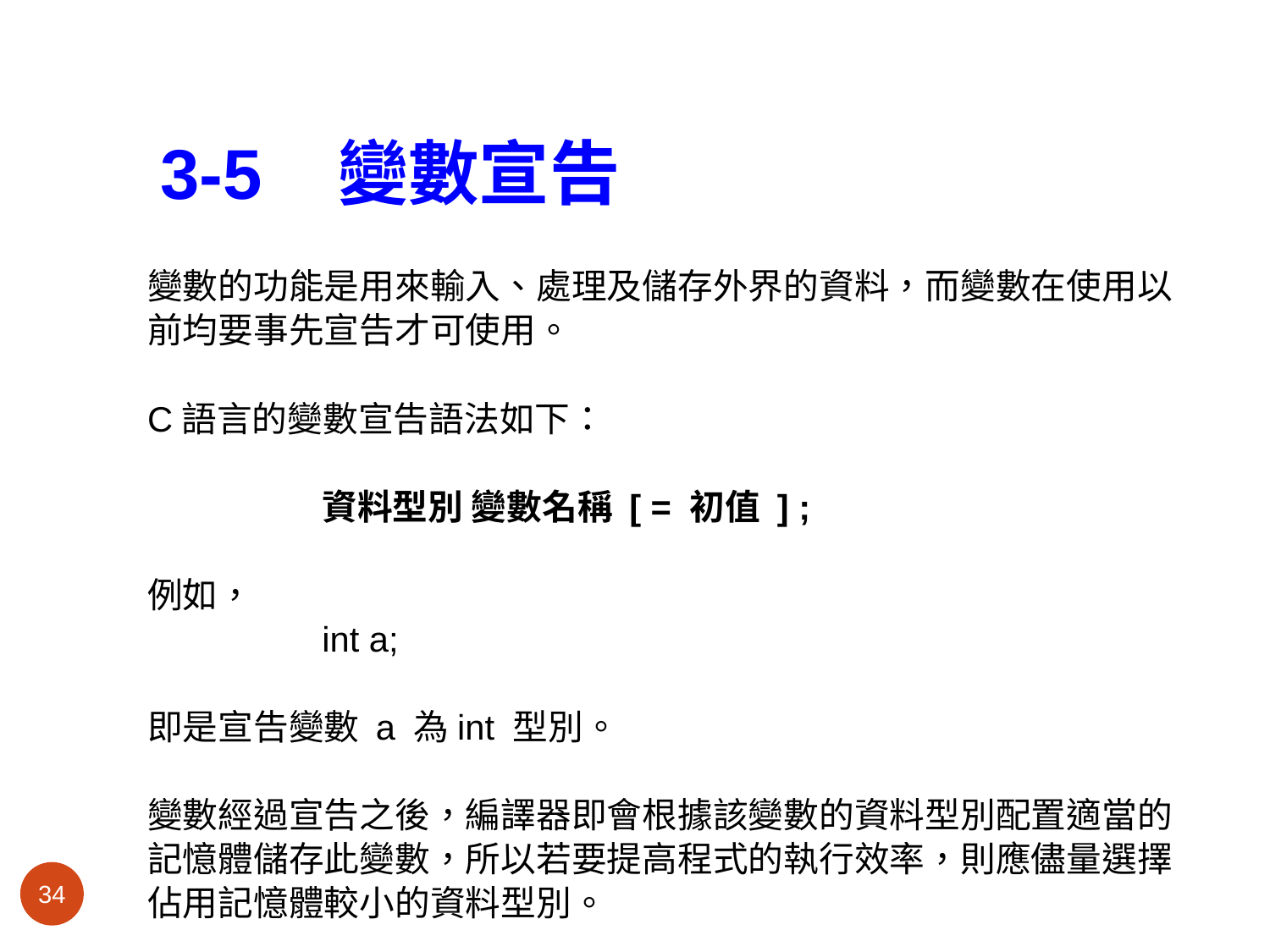

# 3-5   變數宣告
變數的功能是用來輸入、處理及儲存外界的資料，而變數在使用以
前均要事先宣告才可使用。

C語言的變數宣告語法如下：

		資料型別 變數名稱 [ = 初值 ] ;

例如，
		int a;

即是宣告變數 a 為int 型別。

變數經過宣告之後，編譯器即會根據該變數的資料型別配置適當的
記憶體儲存此變數，所以若要提高程式的執行效率，則應儘量選擇
佔用記憶體較小的資料型別。
34